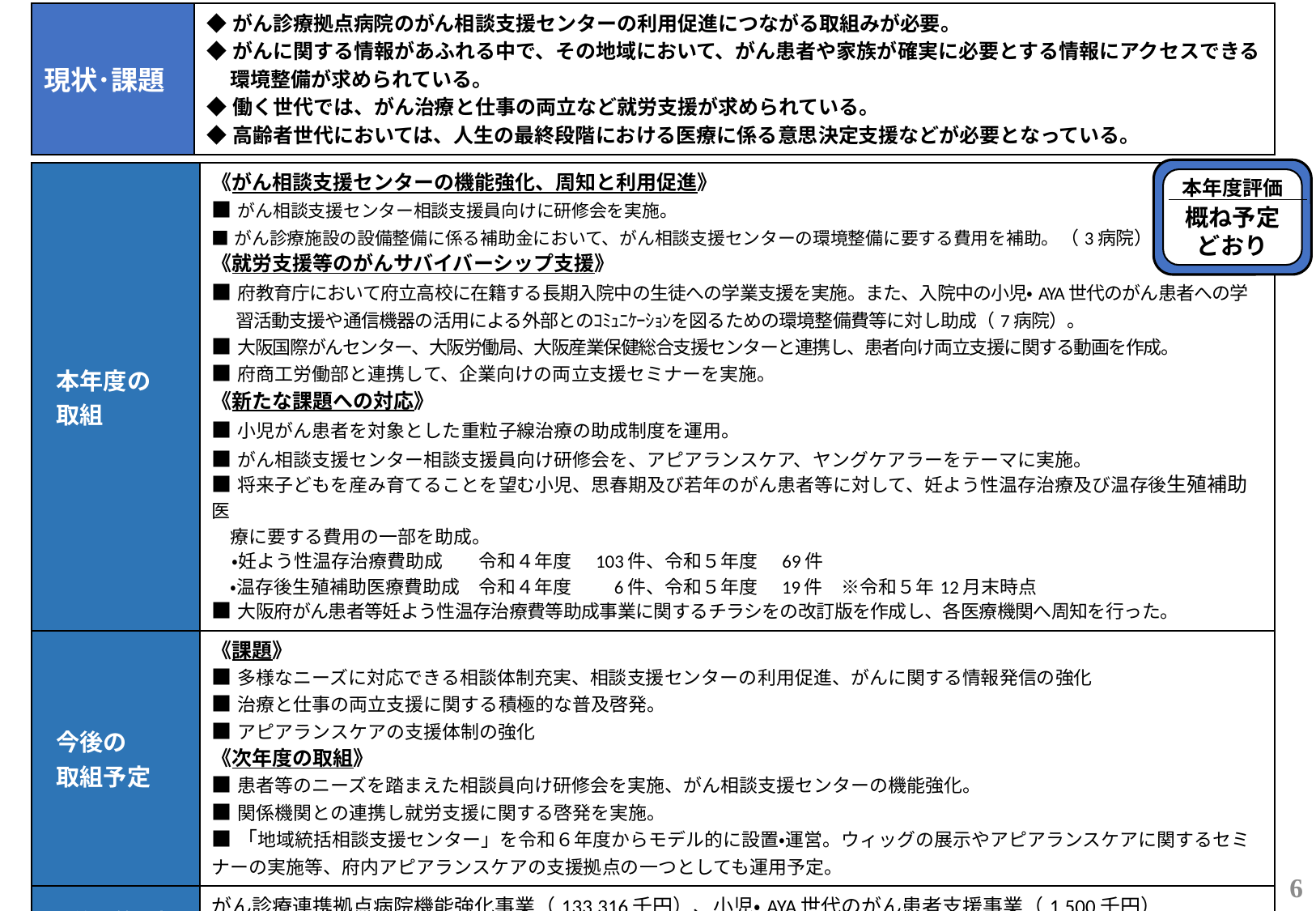

| 現状･課題 | ◆がん診療拠点病院のがん相談支援センターの利用促進につながる取組みが必要。 ◆がんに関する情報があふれる中で、その地域において、がん患者や家族が確実に必要とする情報にアクセスできる環境整備が求められている。　　 ◆働く世代では、がん治療と仕事の両立など就労支援が求められている。 ◆高齢者世代においては、人生の最終段階における医療に係る意思決定支援などが必要となっている。 |
| --- | --- |

本年度評価

概ね予定
どおり
| 本年度の 取組 | 《がん相談支援センターの機能強化、周知と利用促進》 ■がん相談支援センター相談支援員向けに研修会を実施。 ■がん診療施設の設備整備に係る補助金において、がん相談支援センターの環境整備に要する費用を補助。（3病院） 《就労支援等のがんサバイバーシップ支援》 ■府教育庁において府立高校に在籍する長期入院中の生徒への学業支援を実施。また、入院中の小児・AYA世代のがん患者への学習活動支援や通信機器の活用による外部とのｺﾐｭﾆｹｰｼｮﾝを図るための環境整備費等に対し助成（7病院）。 ■大阪国際がんセンター、大阪労働局、大阪産業保健総合支援センターと連携し、患者向け両立支援に関する動画を作成。 ■府商工労働部と連携して、企業向けの両立支援セミナーを実施。 《新たな課題への対応》 ■小児がん患者を対象とした重粒子線治療の助成制度を運用。 ■がん相談支援センター相談支援員向け研修会を、アピアランスケア、ヤングケアラーをテーマに実施。 ■将来子どもを産み育てることを望む小児、思春期及び若年のがん患者等に対して、妊よう性温存治療及び温存後生殖補助医 　療に要する費用の一部を助成。 　・妊よう性温存治療費助成　 令和４年度　103件、令和５年度　69件　 　・温存後生殖補助医療費助成　令和４年度　　6件、令和５年度　19件　※令和５年12月末時点 ■大阪府がん患者等妊よう性温存治療費等助成事業に関するチラシをの改訂版を作成し、各医療機関へ周知を行った。 |
| --- | --- |
| 今後の 取組予定 | 《課題》 ■多様なニーズに対応できる相談体制充実、相談支援センターの利用促進、がんに関する情報発信の強化 ■治療と仕事の両立支援に関する積極的な普及啓発。 ■アピアランスケアの支援体制の強化 《次年度の取組》 ■患者等のニーズを踏まえた相談員向け研修会を実施、がん相談支援センターの機能強化。 ■関係機関との連携し就労支援に関する啓発を実施。 ■「地域統括相談支援センター」を令和６年度からモデル的に設置・運営。ウィッグの展示やアピアランスケアに関するセミナーの実施等、府内アピアランスケアの支援拠点の一つとしても運用予定。 |
| 最終予算(案) | がん診療連携拠点病院機能強化事業（133,316千円）、小児・AYA世代のがん患者支援事業（1,500千円） 大阪府がん患者等妊孕性温存治療費等助成事業（46,259千円）がん医療提供体制等充実強化事業（33,440千円）等 |
概ね予定どおり
6